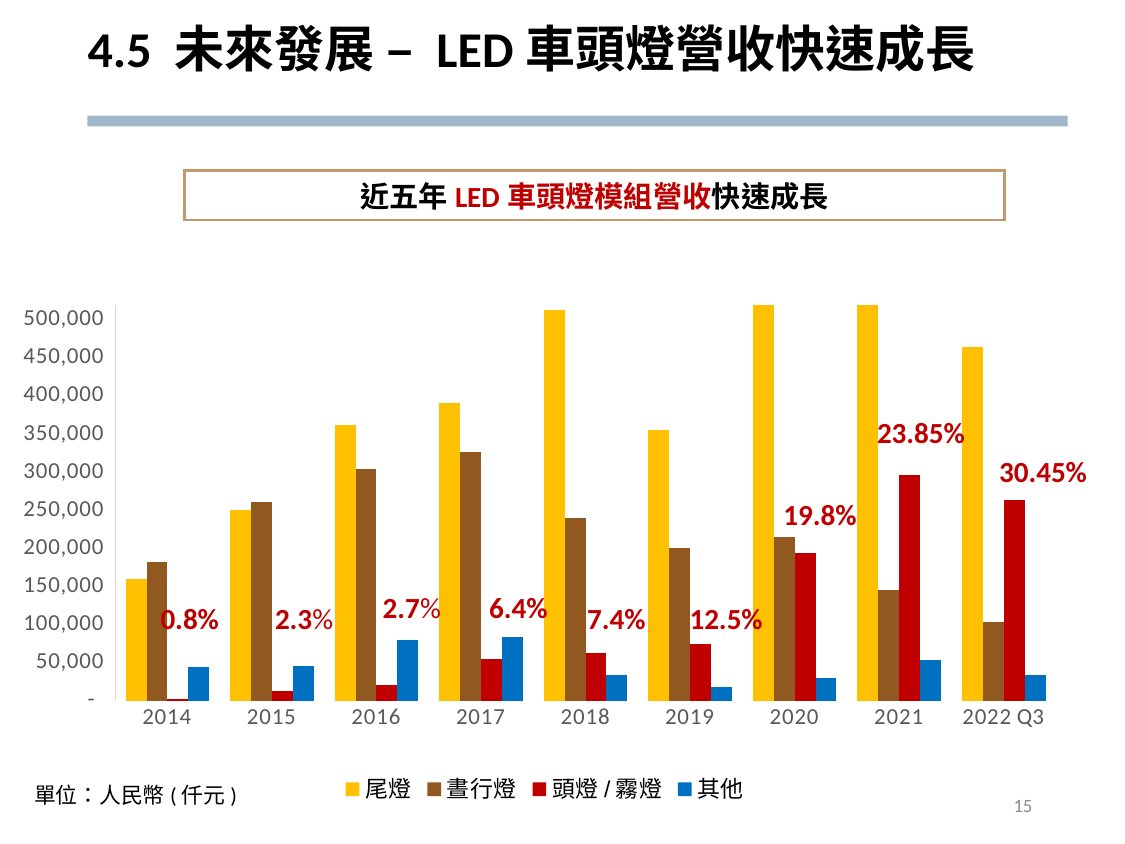

# 4.5 未來發展 – LED車頭燈營收快速成長
近五年LED車頭燈模組營收快速成長

### Chart

| Category | 尾燈 | 晝行燈 | 頭燈/霧燈 | 其他 |
|---|---|---|---|---|
| 2014 | 160000.0 | 183000.0 | 3000.0 | 45000.0 |
| 2015 | 251000.0 | 262000.0 | 13000.0 | 46000.0 |
| 2016 | 362000.0 | 305000.0 | 21000.0 | 80000.0 |
| 2017 | 392000.0 | 327000.0 | 55200.0 | 84000.0 |
| 2018 | 513393.0 | 241083.0 | 63027.0 | 34067.0 |
| 2019 | 356606.0 | 200996.0 | 75618.0 | 18156.0 |
| 2020 | 531360.0 | 216040.0 | 194436.0 | 31083.0 |
| 2021 | 687885.0 | 145548.0 | 296957.0 | 54070.0 |
| 2022 Q3 | 464500.0 | 104481.0 | 263902.0 | 33895.0 |
2.7%
6.4%
0.8%
2.3%
7.4%
12.5%
23.85%
30.45%
19.8%
單位：人民幣(仟元)
15